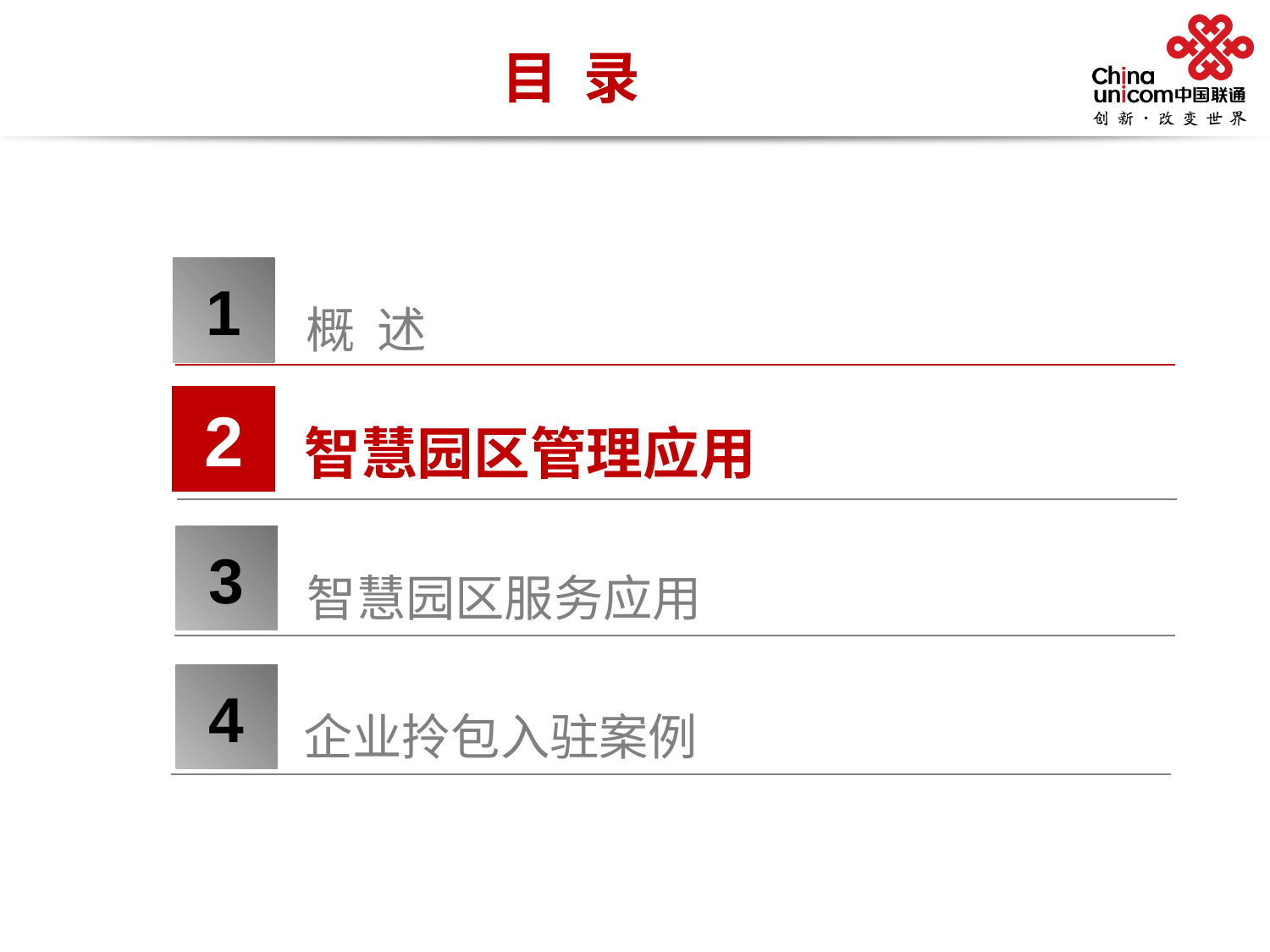

# 目  录
1
概  述
智慧园区管理应用
2
3
智慧园区服务应用
4
企业拎包入驻案例